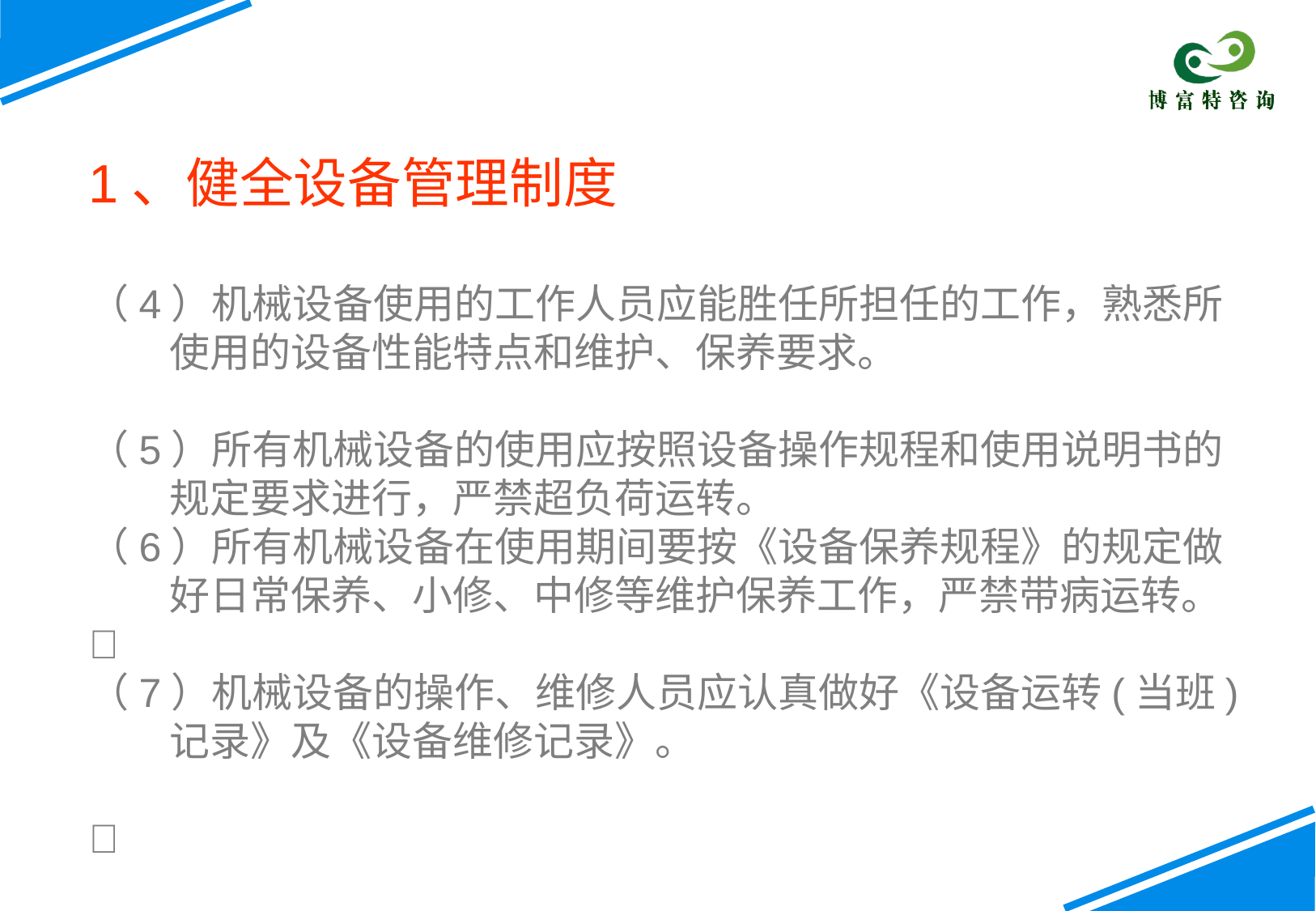

1、健全设备管理制度

（4）机械设备使用的工作人员应能胜任所担任的工作，熟悉所使用的设备性能特点和维护、保养要求。

（5）所有机械设备的使用应按照设备操作规程和使用说明书的规定要求进行，严禁超负荷运转。
（6）所有机械设备在使用期间要按《设备保养规程》的规定做好日常保养、小修、中修等维护保养工作，严禁带病运转。
󰀀
（7）机械设备的操作、维修人员应认真做好《设备运转(当班)记录》及《设备维修记录》。

󰀀